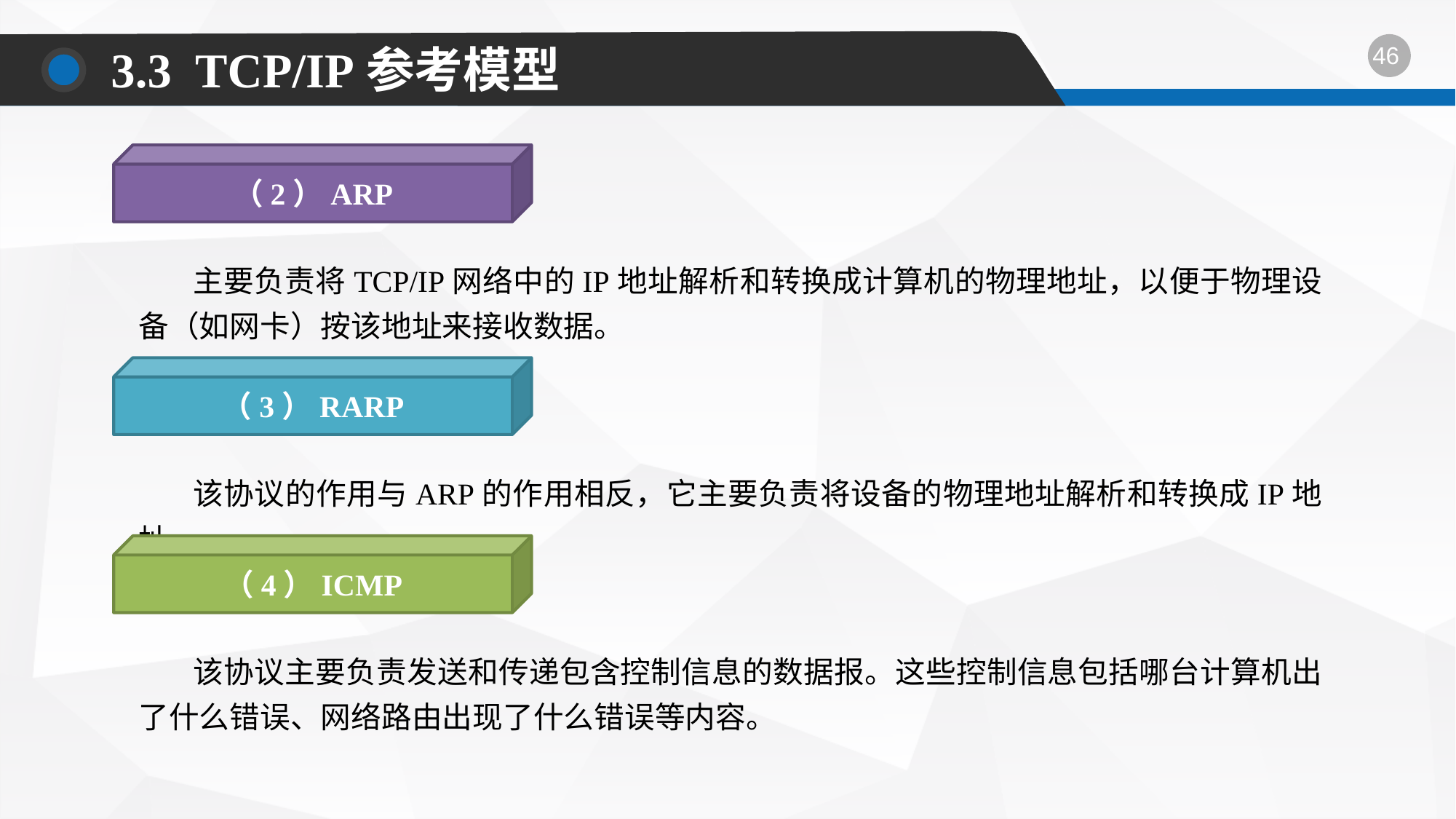

3.3  TCP/IP参考模型
（2）ARP
主要负责将TCP/IP网络中的IP地址解析和转换成计算机的物理地址，以便于物理设备（如网卡）按该地址来接收数据。
（3）RARP
该协议的作用与ARP的作用相反，它主要负责将设备的物理地址解析和转换成IP地址。
（4）ICMP
该协议主要负责发送和传递包含控制信息的数据报。这些控制信息包括哪台计算机出了什么错误、网络路由出现了什么错误等内容。